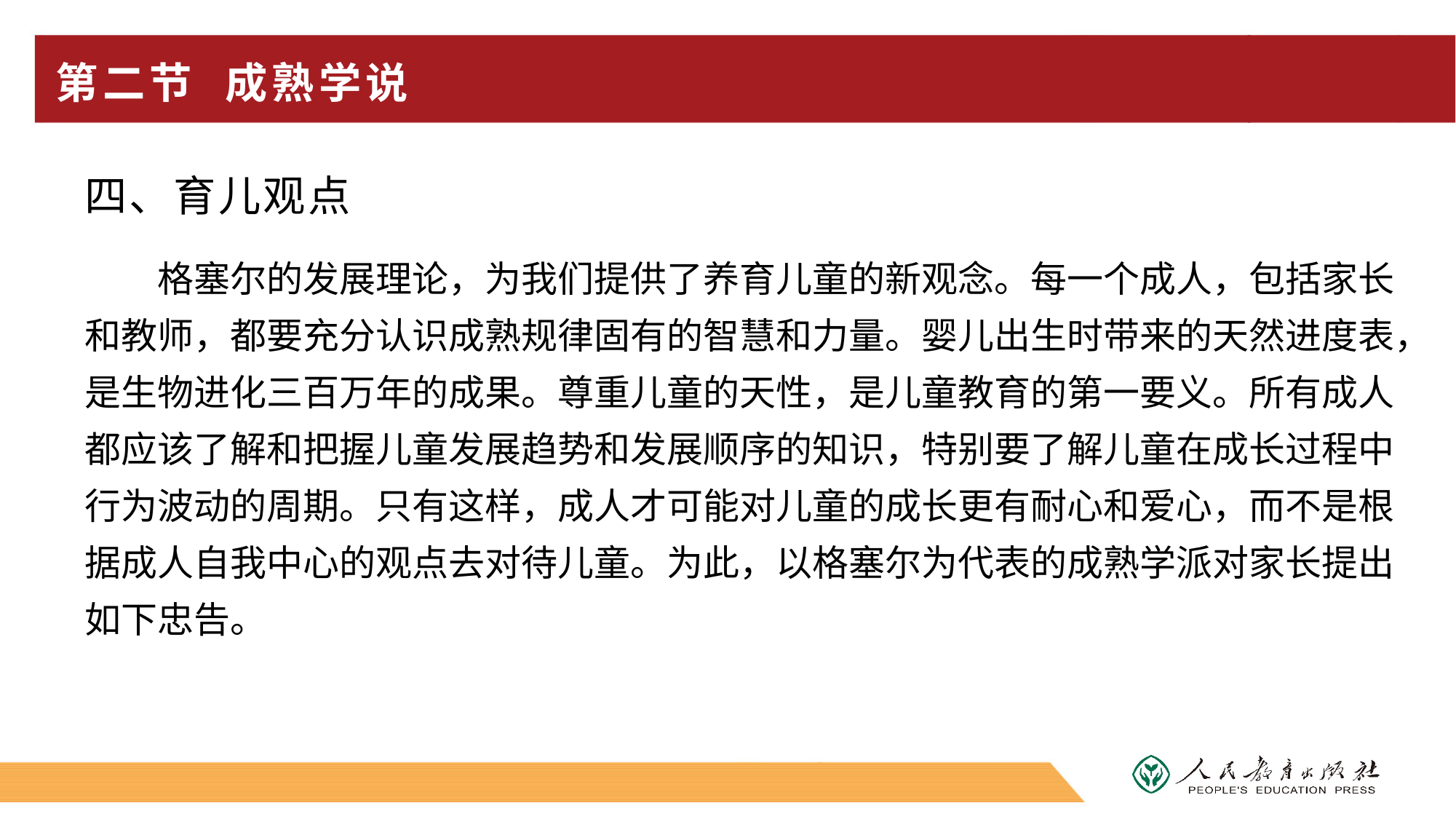

# 第二节  成熟学说
四、育儿观点
格塞尔的发展理论，为我们提供了养育儿童的新观念。每一个成人，包括家长和教师，都要充分认识成熟规律固有的智慧和力量。婴儿出生时带来的天然进度表，是生物进化三百万年的成果。尊重儿童的天性，是儿童教育的第一要义。所有成人都应该了解和把握儿童发展趋势和发展顺序的知识，特别要了解儿童在成长过程中行为波动的周期。只有这样，成人才可能对儿童的成长更有耐心和爱心，而不是根据成人自我中心的观点去对待儿童。为此，以格塞尔为代表的成熟学派对家长提出如下忠告。